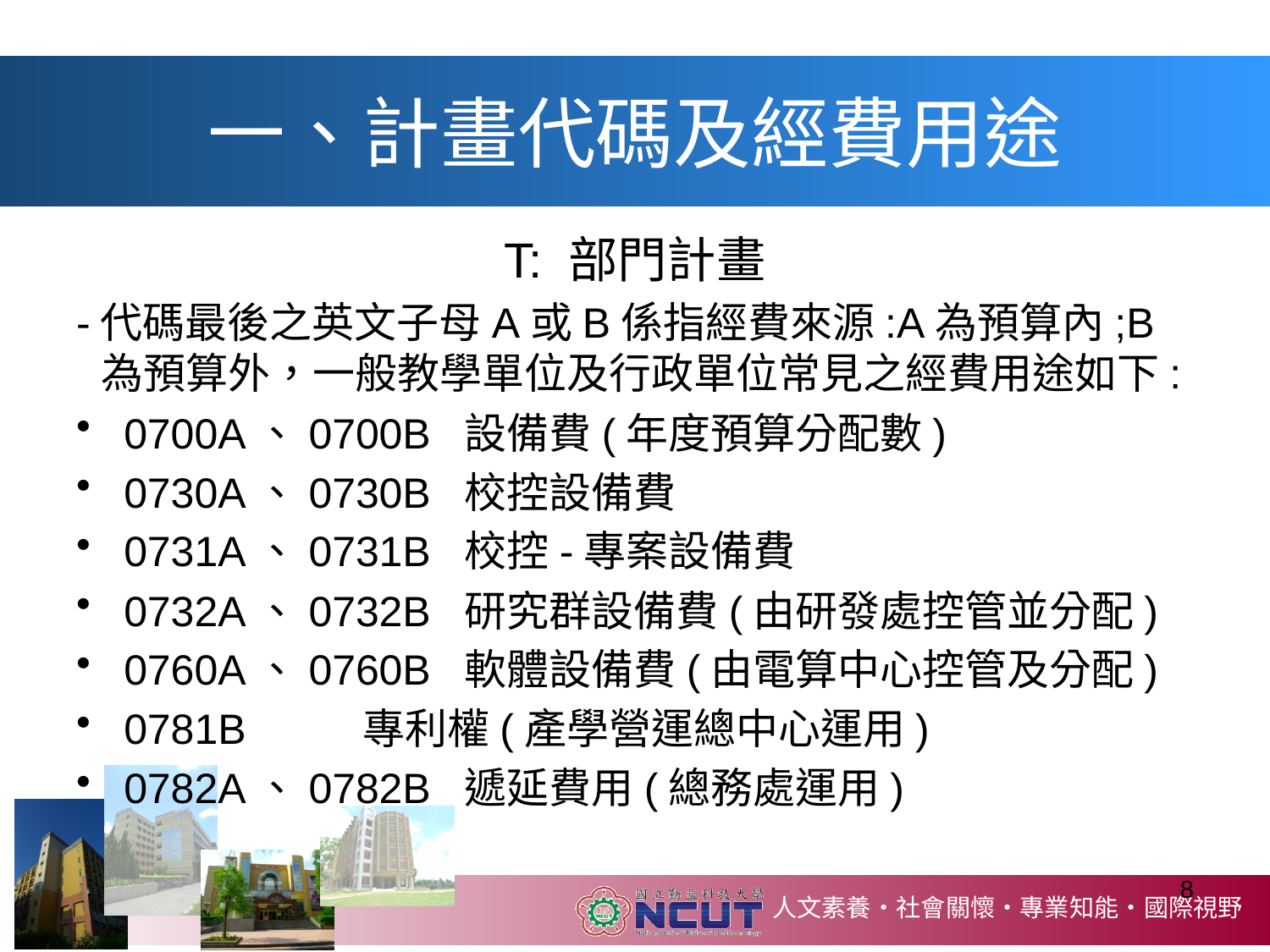

# 一、計畫代碼及經費用途
T: 部門計畫
-代碼最後之英文子母A或B係指經費來源:A為預算內;B為預算外，一般教學單位及行政單位常見之經費用途如下:
0700A、0700B  設備費(年度預算分配數)
0730A、0730B  校控設備費
0731A、0731B  校控-專案設備費
0732A、0732B  研究群設備費(由研發處控管並分配)
0760A、0760B  軟體設備費(由電算中心控管及分配)
0781B         專利權(產學營運總中心運用)
0782A、0782B  遞延費用(總務處運用)
8